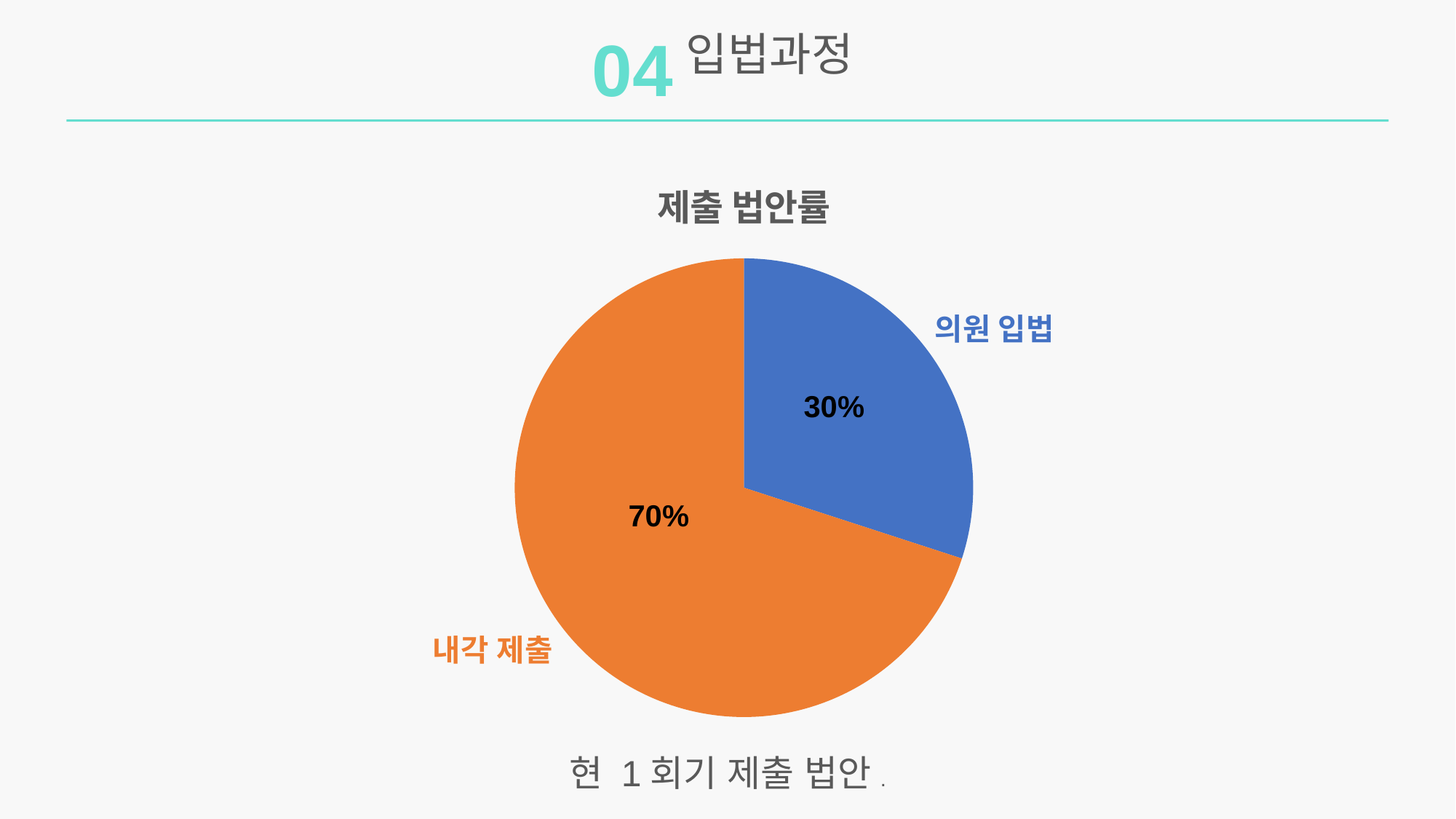

04
입법과정

### Chart:

| Category | 제출 법안률 |
|---|---|
| 의원 입법 | 0.3 |
| 내각 제출 | 0.7 |
30%
70%
현 1회기 제출 법안.